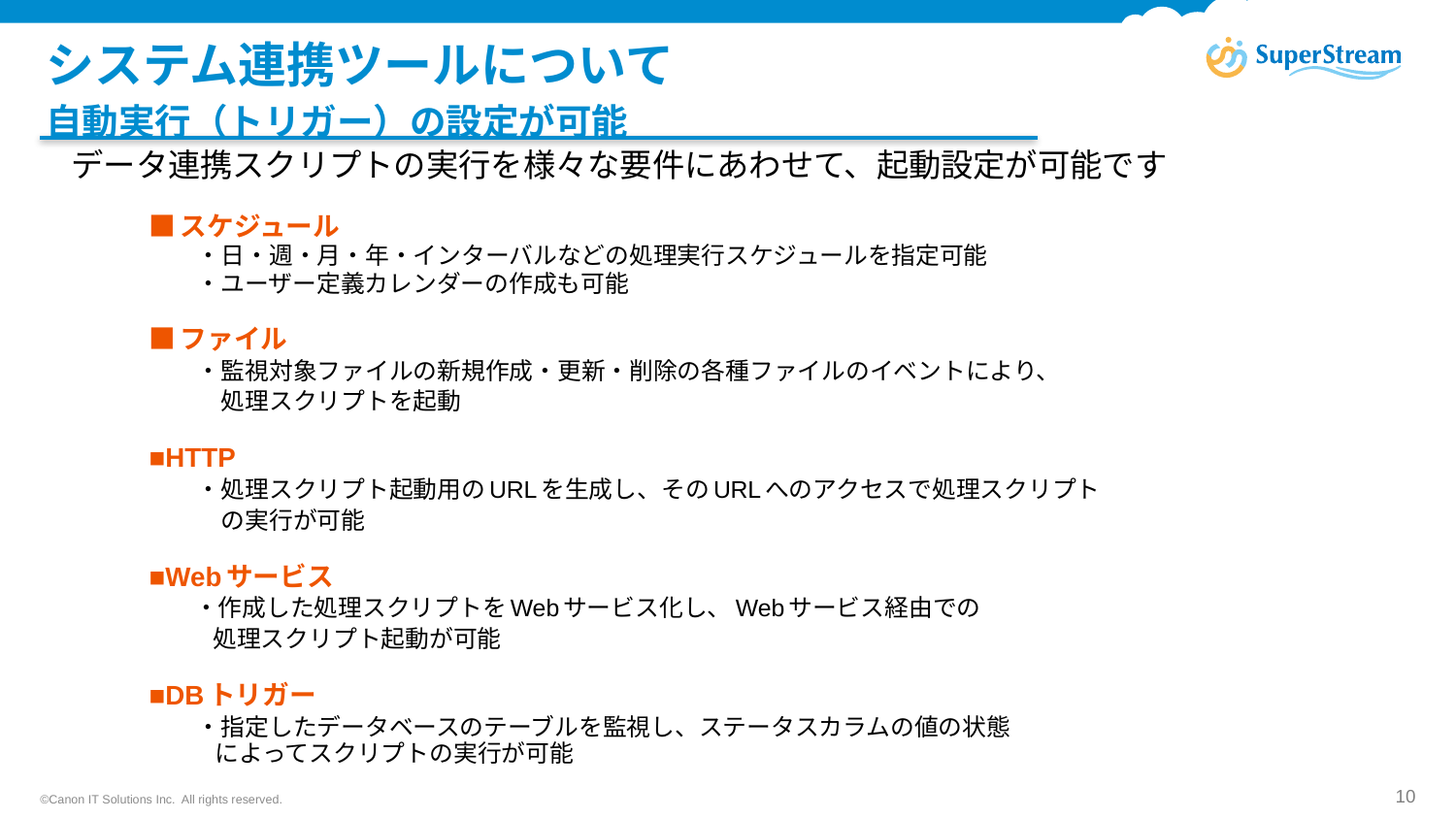

# システム連携ツールについて
自動実行（トリガー）の設定が可能
データ連携スクリプトの実行を様々な要件にあわせて、起動設定が可能です

■スケジュール
　　・日・週・月・年・インターバルなどの処理実行スケジュールを指定可能
　　・ユーザー定義カレンダーの作成も可能

■ファイル
　　・監視対象ファイルの新規作成・更新・削除の各種ファイルのイベントにより、
　　　処理スクリプトを起動

■HTTP
　　・処理スクリプト起動用のURLを生成し、そのURLへのアクセスで処理スクリプト
　　　の実行が可能

■Webサービス
　　・作成した処理スクリプトをWebサービス化し、Webサービス経由での
　　   処理スクリプト起動が可能

■DBトリガー
　　・指定したデータベースのテーブルを監視し、ステータスカラムの値の状態
    によってスクリプトの実行が可能

©Canon IT Solutions Inc.  All rights reserved.
10